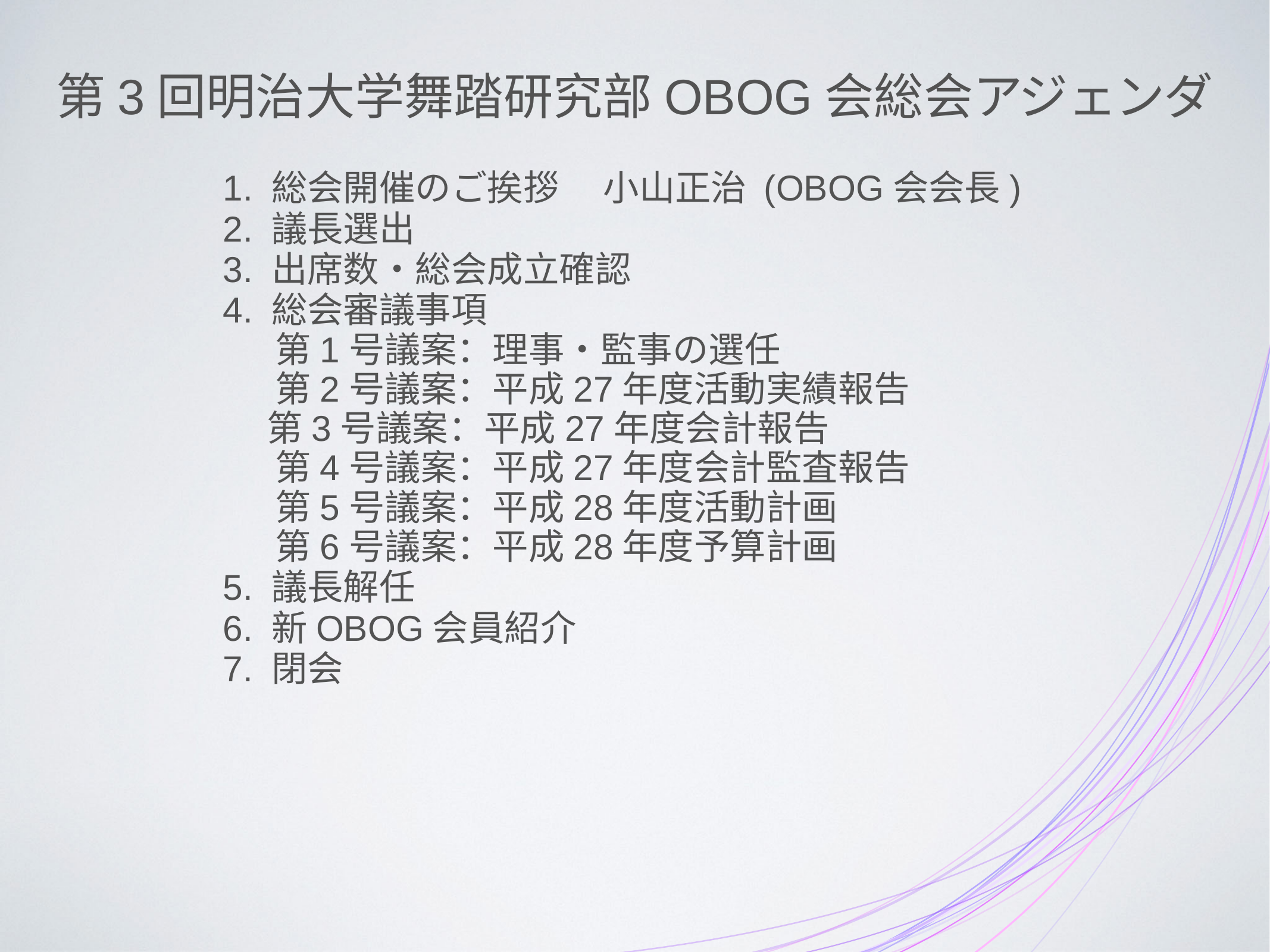

# 第3回明治大学舞踏研究部OBOG会総会アジェンダ

1. 総会開催のご挨拶 　小山正治 (OBOG会会長)
2. 議長選出
3. 出席数・総会成立確認
4. 総会審議事項
 　第1号議案：理事・監事の選任
 　第2号議案：平成27年度活動実績報告
　 第3号議案：平成27年度会計報告
 　第4号議案：平成27年度会計監査報告
 　第5号議案：平成28年度活動計画
 　第6号議案：平成28年度予算計画
5. 議長解任
6. 新OBOG会員紹介
7. 閉会
2